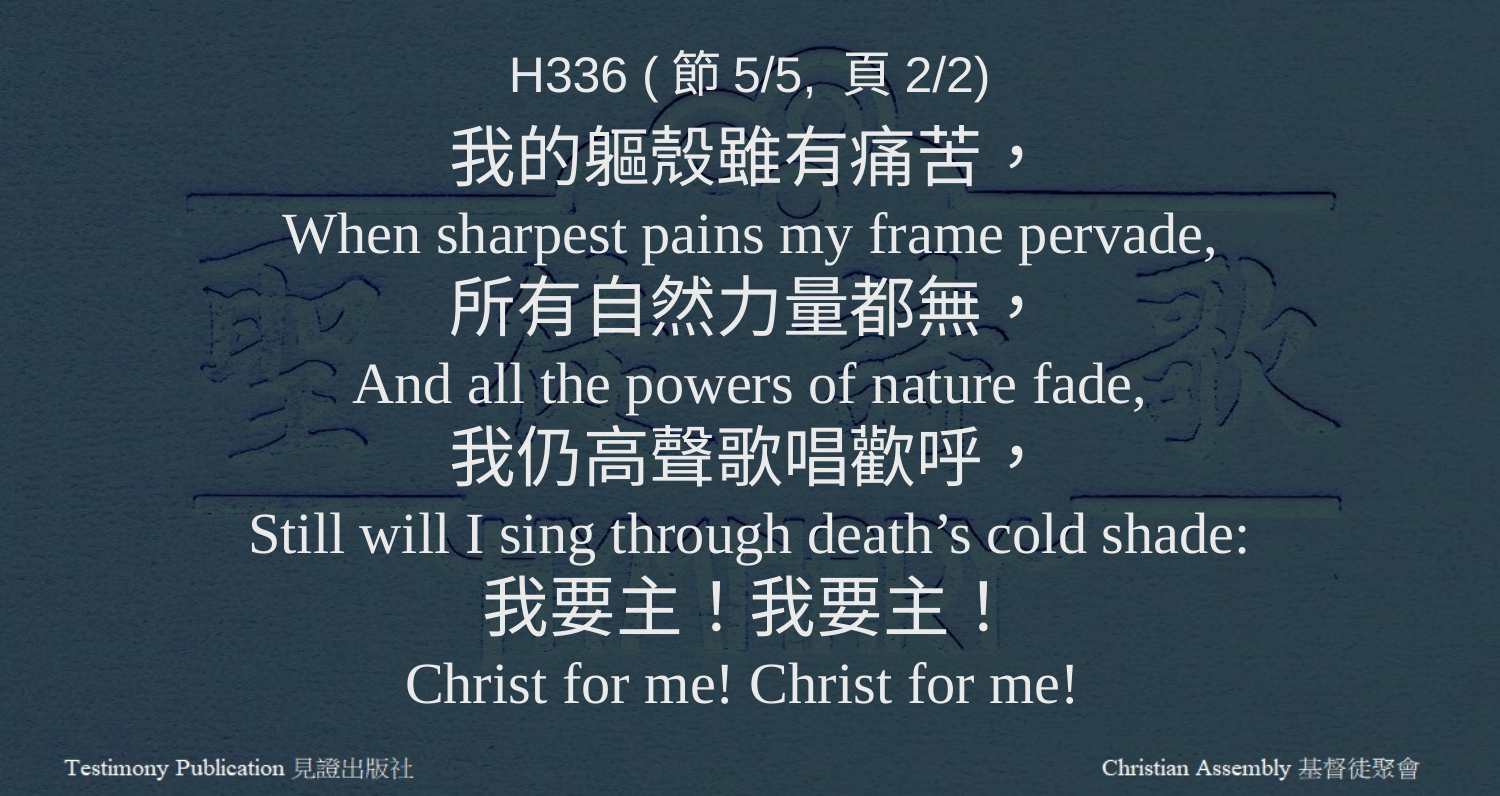

H336 (節5/5, 頁2/2)
我的軀殼雖有痛苦，
When sharpest pains my frame pervade,
所有自然力量都無，
And all the powers of nature fade,
我仍高聲歌唱歡呼，
Still will I sing through death’s cold shade:
我要主！我要主！
Christ for me! Christ for me!